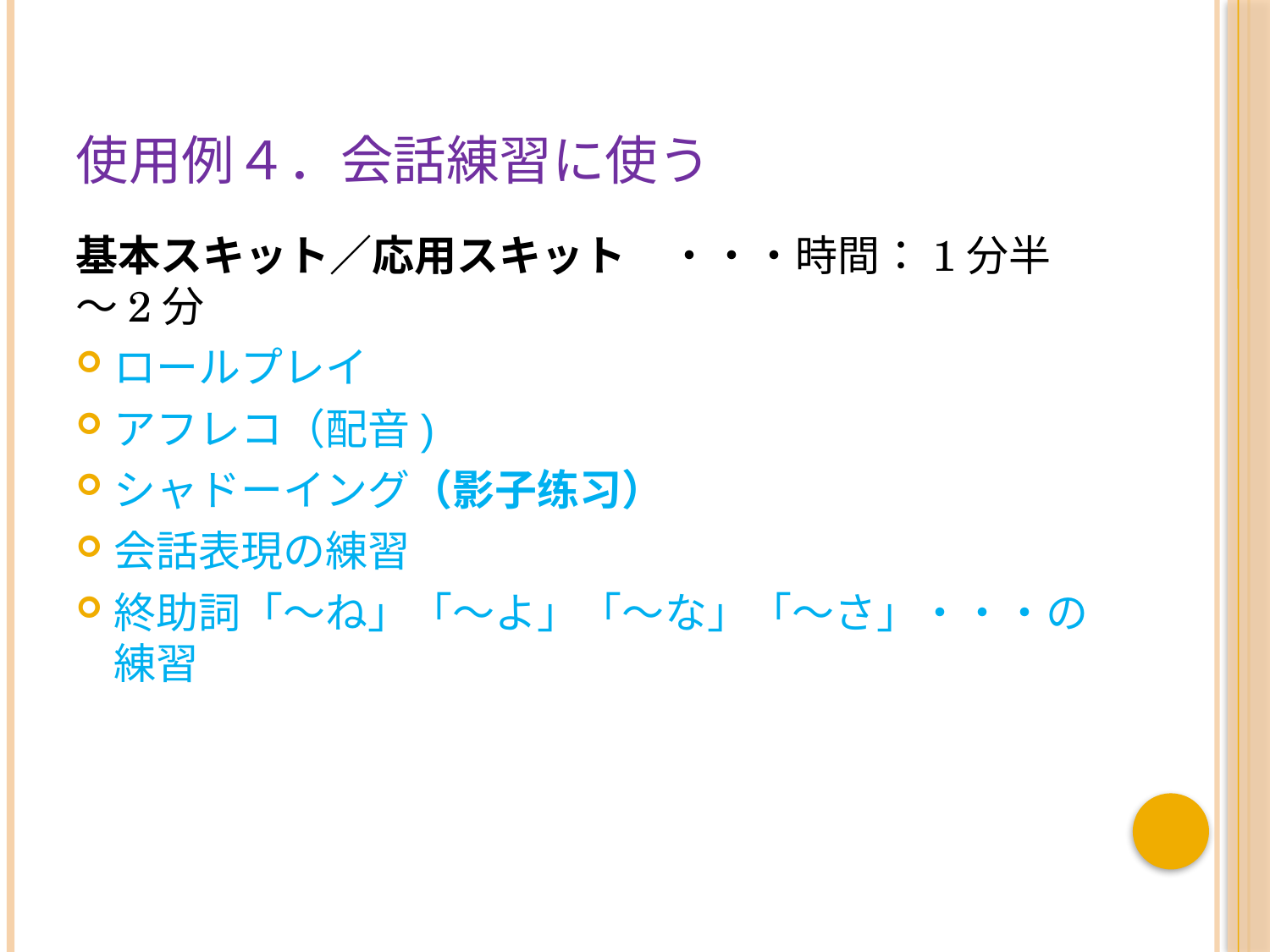

# 使用例４．会話練習に使う
基本スキット／応用スキット　・・・時間：1分半～2分
ロールプレイ
アフレコ（配音)
シャドーイング（影子练习）
会話表現の練習
終助詞「～ね」「～よ」「～な」「～さ」・・・の練習